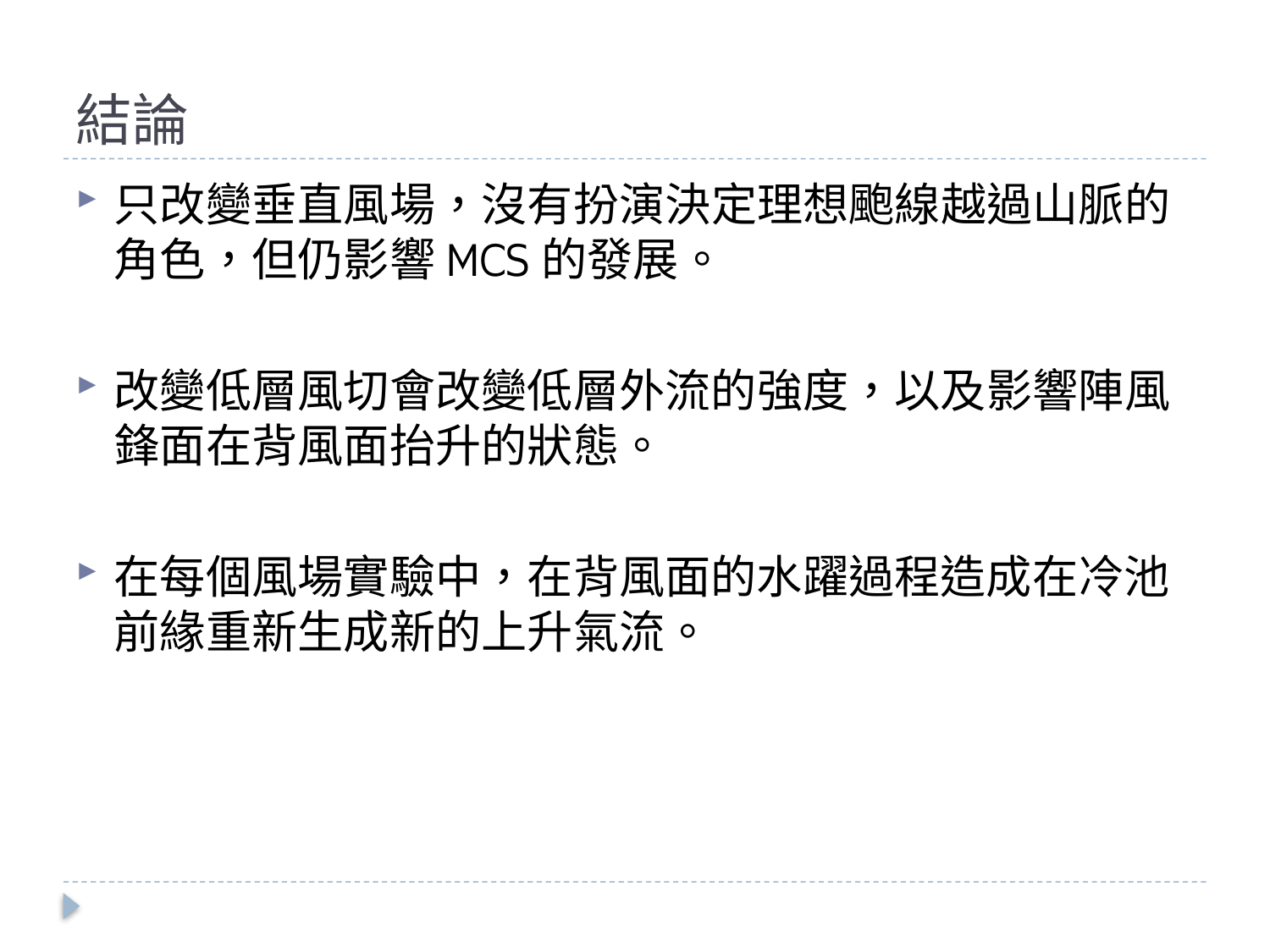

# 結論
只改變垂直風場，沒有扮演決定理想颮線越過山脈的角色，但仍影響MCS的發展。

改變低層風切會改變低層外流的強度，以及影響陣風鋒面在背風面抬升的狀態。

在每個風場實驗中，在背風面的水躍過程造成在冷池前緣重新生成新的上升氣流。